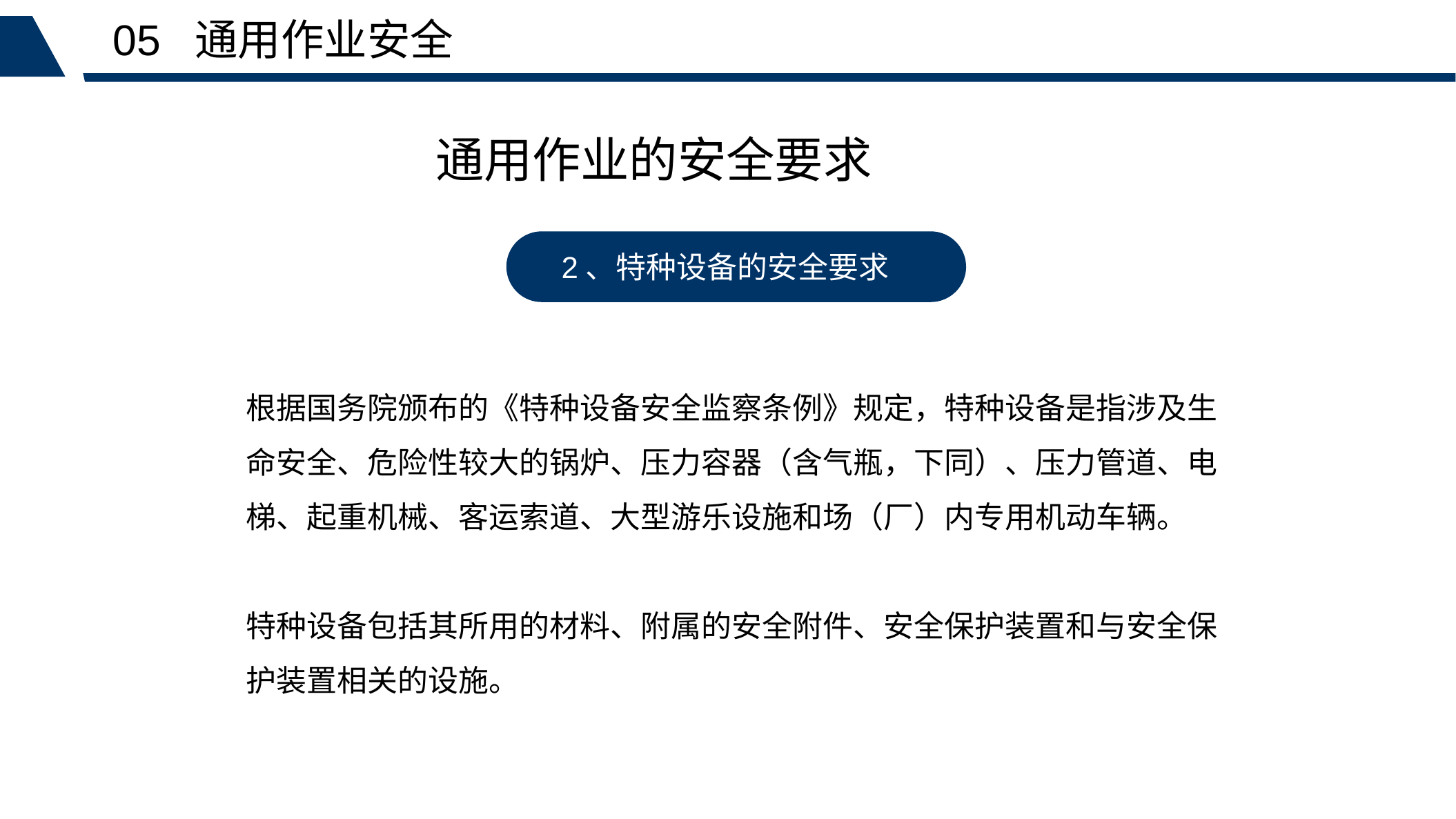

05  通用作业安全

通用作业的安全要求

2、特种设备的安全要求
根据国务院颁布的《特种设备安全监察条例》规定，特种设备是指涉及生命安全、危险性较大的锅炉、压力容器（含气瓶，下同）、压力管道、电梯、起重机械、客运索道、大型游乐设施和场（厂）内专用机动车辆。

特种设备包括其所用的材料、附属的安全附件、安全保护装置和与安全保护装置相关的设施。